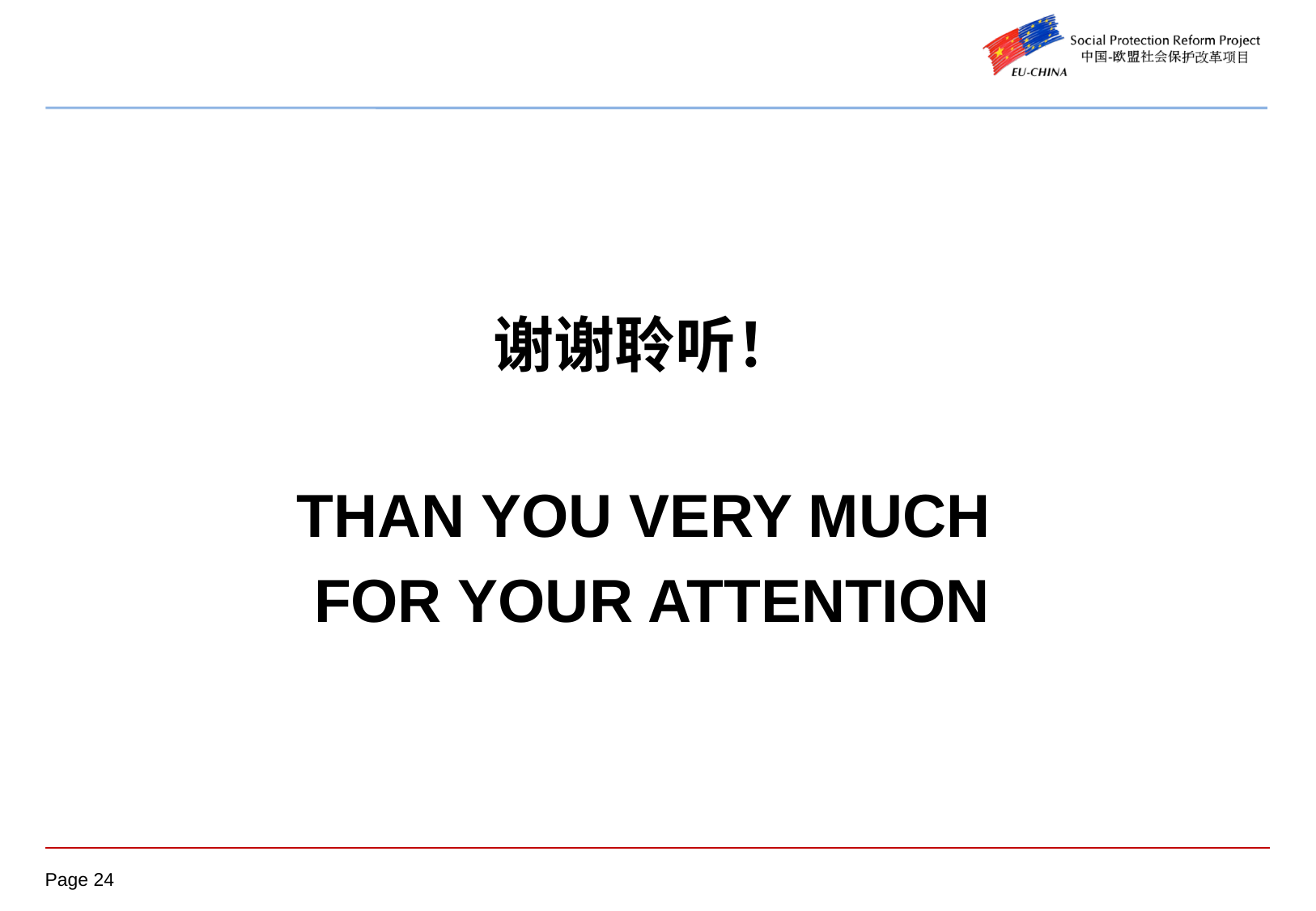

谢谢聆听！

THAN YOU VERY MUCH
FOR YOUR ATTENTION